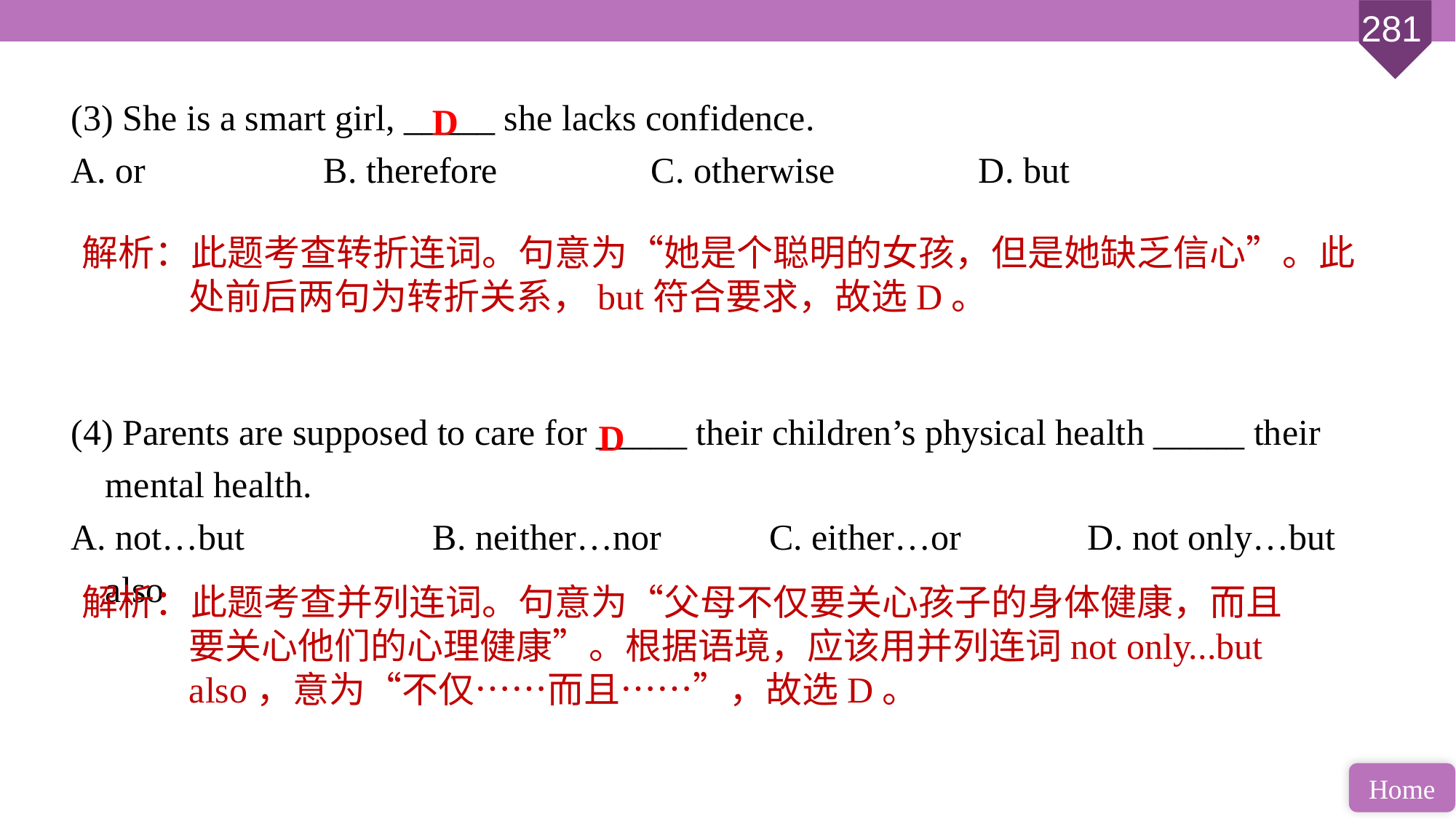

(3) She is a smart girl, _____ she lacks confidence.
A. or 		B. therefore 		C. otherwise 		D. but

(4) Parents are supposed to care for _____ their children’s physical health _____ their mental health.
A. not…but 		B. neither…nor	 C. either…or 		D. not only…but also
D
解析：此题考查转折连词。句意为“她是个聪明的女孩，但是她缺乏信心”。此处前后两句为转折关系，but符合要求，故选D。
D
解析：此题考查并列连词。句意为“父母不仅要关心孩子的身体健康，而且要关心他们的心理健康”。根据语境，应该用并列连词not only...but also，意为“不仅……而且……”，故选D。